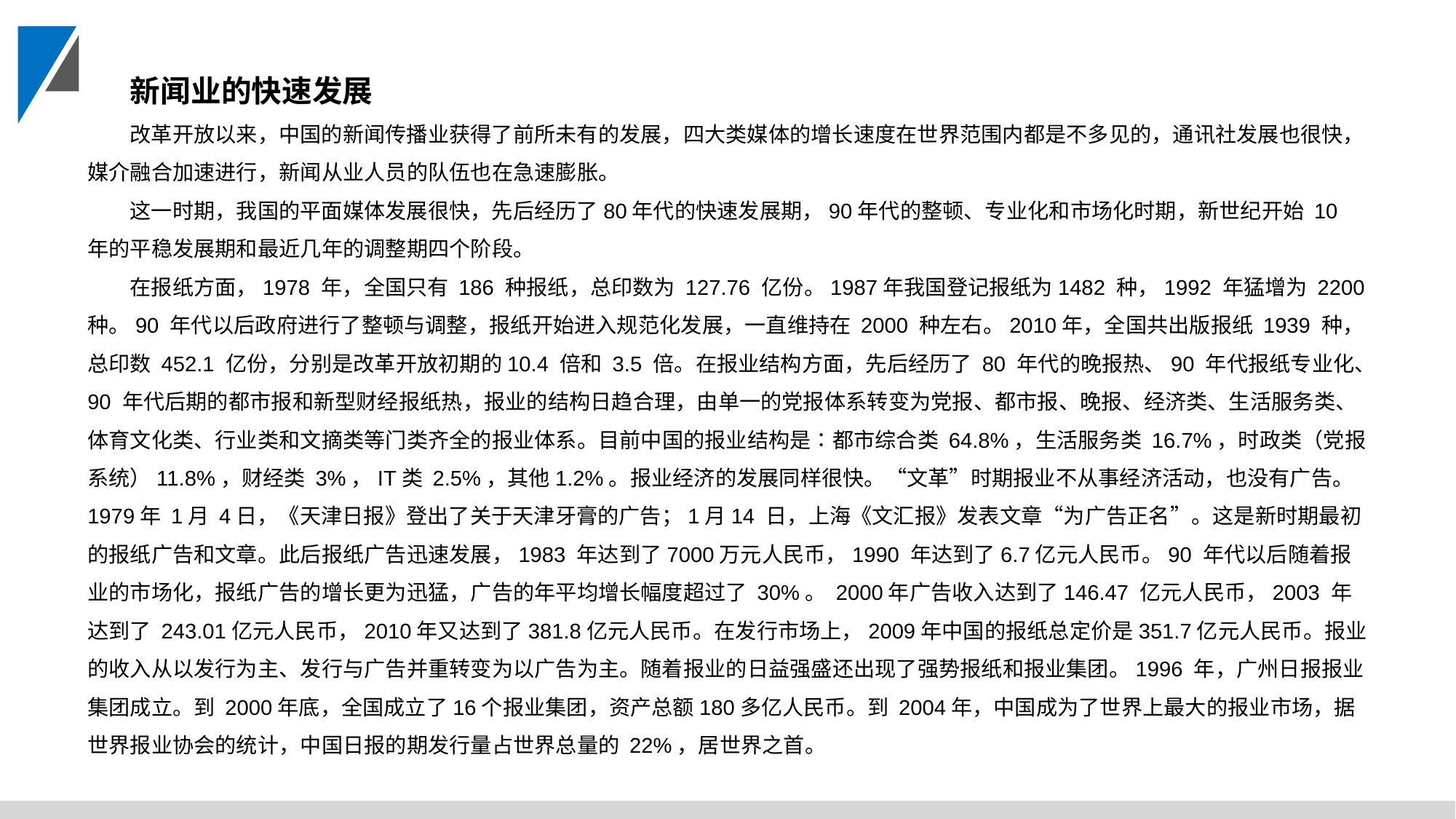

新闻业的快速发展
改革开放以来，中国的新闻传播业获得了前所未有的发展，四大类媒体的增长速度在世界范围内都是不多见的，通讯社发展也很快，媒介融合加速进行，新闻从业人员的队伍也在急速膨胀。
这一时期，我国的平面媒体发展很快，先后经历了80年代的快速发展期，90年代的整顿、专业化和市场化时期，新世纪开始 10 年的平稳发展期和最近几年的调整期四个阶段。
在报纸方面，1978 年，全国只有 186 种报纸，总印数为 127.76 亿份。1987年我国登记报纸为1482 种，1992 年猛增为 2200 种。90 年代以后政府进行了整顿与调整，报纸开始进入规范化发展，一直维持在 2000 种左右。2010年，全国共出版报纸 1939 种，总印数 452.1 亿份，分别是改革开放初期的10.4 倍和 3.5 倍。在报业结构方面，先后经历了 80 年代的晚报热、90 年代报纸专业化、90 年代后期的都市报和新型财经报纸热，报业的结构日趋合理，由单一的党报体系转变为党报、都市报、晚报、经济类、生活服务类、体育文化类、行业类和文摘类等门类齐全的报业体系。目前中国的报业结构是∶都市综合类 64.8%，生活服务类 16.7%，时政类（党报系统）11.8%，财经类 3%，IT类 2.5%，其他1.2%。报业经济的发展同样很快。“文革”时期报业不从事经济活动，也没有广告。1979年 1月 4日，《天津日报》登出了关于天津牙膏的广告；1月14 日，上海《文汇报》发表文章“为广告正名”。这是新时期最初的报纸广告和文章。此后报纸广告迅速发展，1983 年达到了7000万元人民币，1990 年达到了6.7亿元人民币。90 年代以后随着报业的市场化，报纸广告的增长更为迅猛，广告的年平均增长幅度超过了 30%。 2000年广告收入达到了146.47 亿元人民币，2003 年达到了 243.01亿元人民币，2010年又达到了381.8亿元人民币。在发行市场上，2009年中国的报纸总定价是351.7亿元人民币。报业的收入从以发行为主、发行与广告并重转变为以广告为主。随着报业的日益强盛还出现了强势报纸和报业集团。1996 年，广州日报报业集团成立。到 2000年底，全国成立了16个报业集团，资产总额180多亿人民币。到 2004年，中国成为了世界上最大的报业市场，据世界报业协会的统计，中国日报的期发行量占世界总量的 22%，居世界之首。